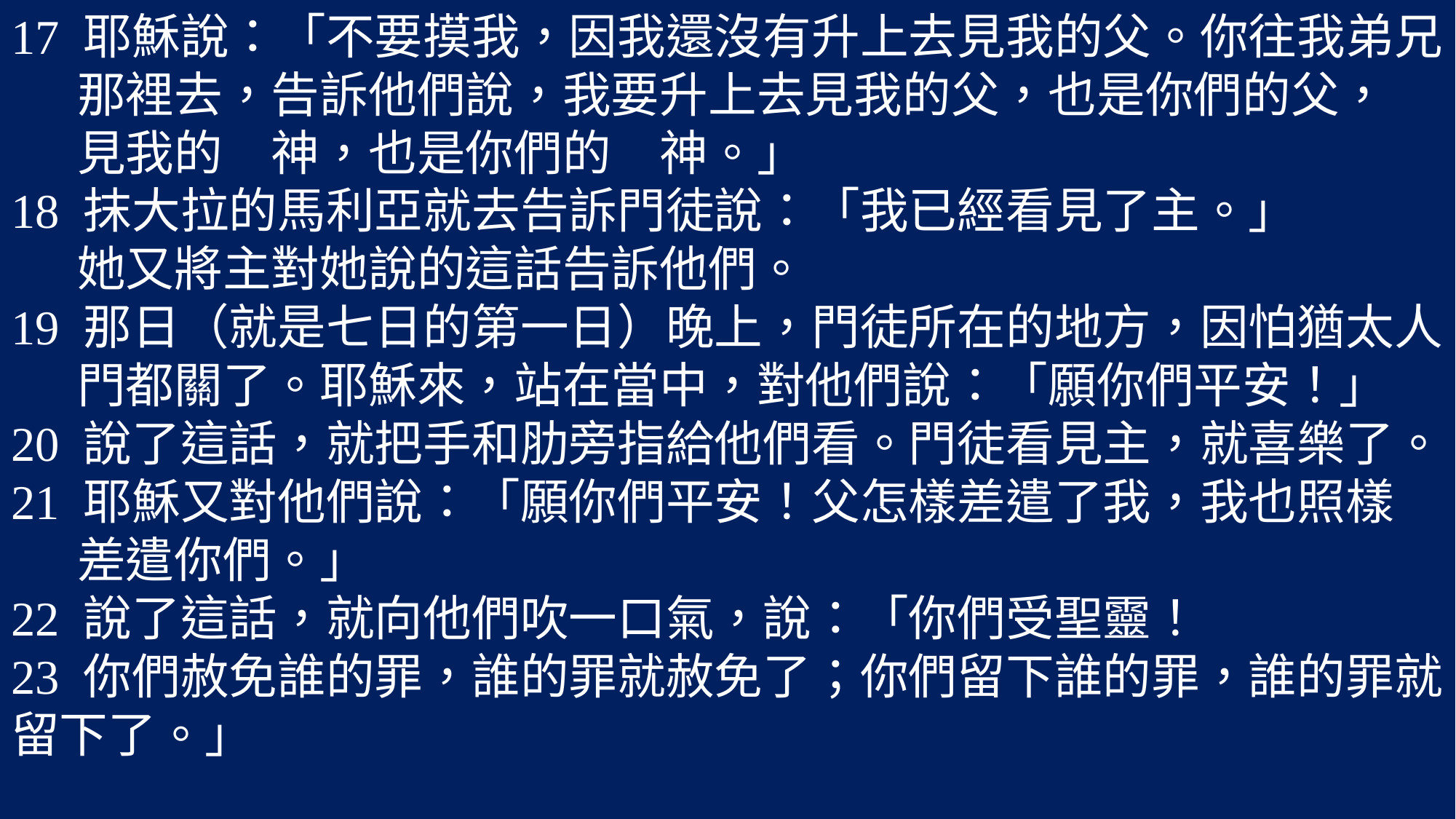

17 耶穌說：「不要摸我，因我還沒有升上去見我的父。你往我弟兄
     那裡去，告訴他們說，我要升上去見我的父，也是你們的父，
     見我的　神，也是你們的　神。」
18 抹大拉的馬利亞就去告訴門徒說：「我已經看見了主。」
     她又將主對她說的這話告訴他們。
19 那日（就是七日的第一日）晚上，門徒所在的地方，因怕猶太人，
     門都關了。耶穌來，站在當中，對他們說：「願你們平安！」
20 說了這話，就把手和肋旁指給他們看。門徒看見主，就喜樂了。
21 耶穌又對他們說：「願你們平安！父怎樣差遣了我，我也照樣
     差遣你們。」
22 說了這話，就向他們吹一口氣，說：「你們受聖靈！
23 你們赦免誰的罪，誰的罪就赦免了；你們留下誰的罪，誰的罪就留下了。」